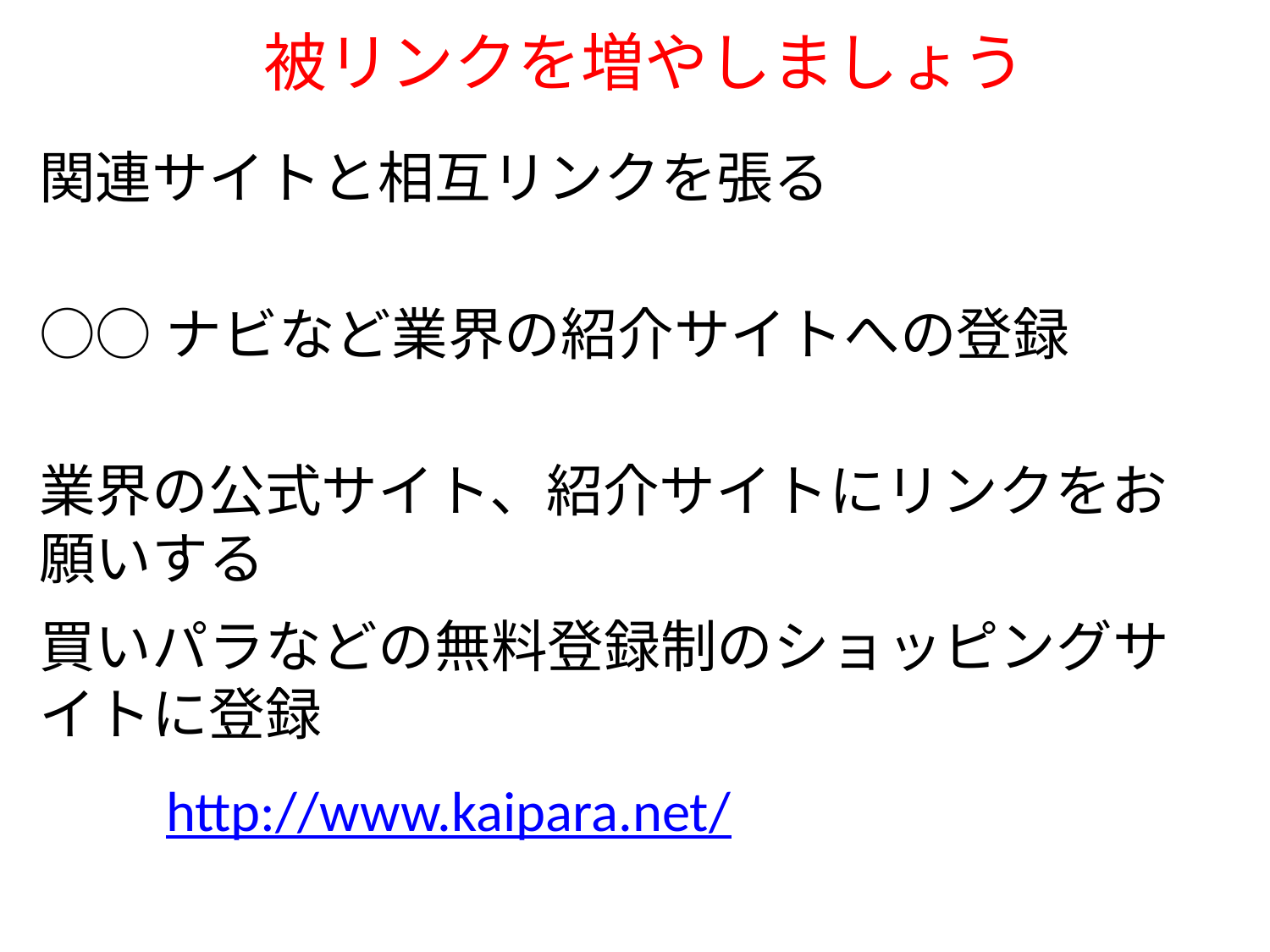

# 被リンクを増やしましょう
関連サイトと相互リンクを張る

○○ナビなど業界の紹介サイトへの登録

業界の公式サイト、紹介サイトにリンクをお願いする
買いパラなどの無料登録制のショッピングサイトに登録
	http://www.kaipara.net/